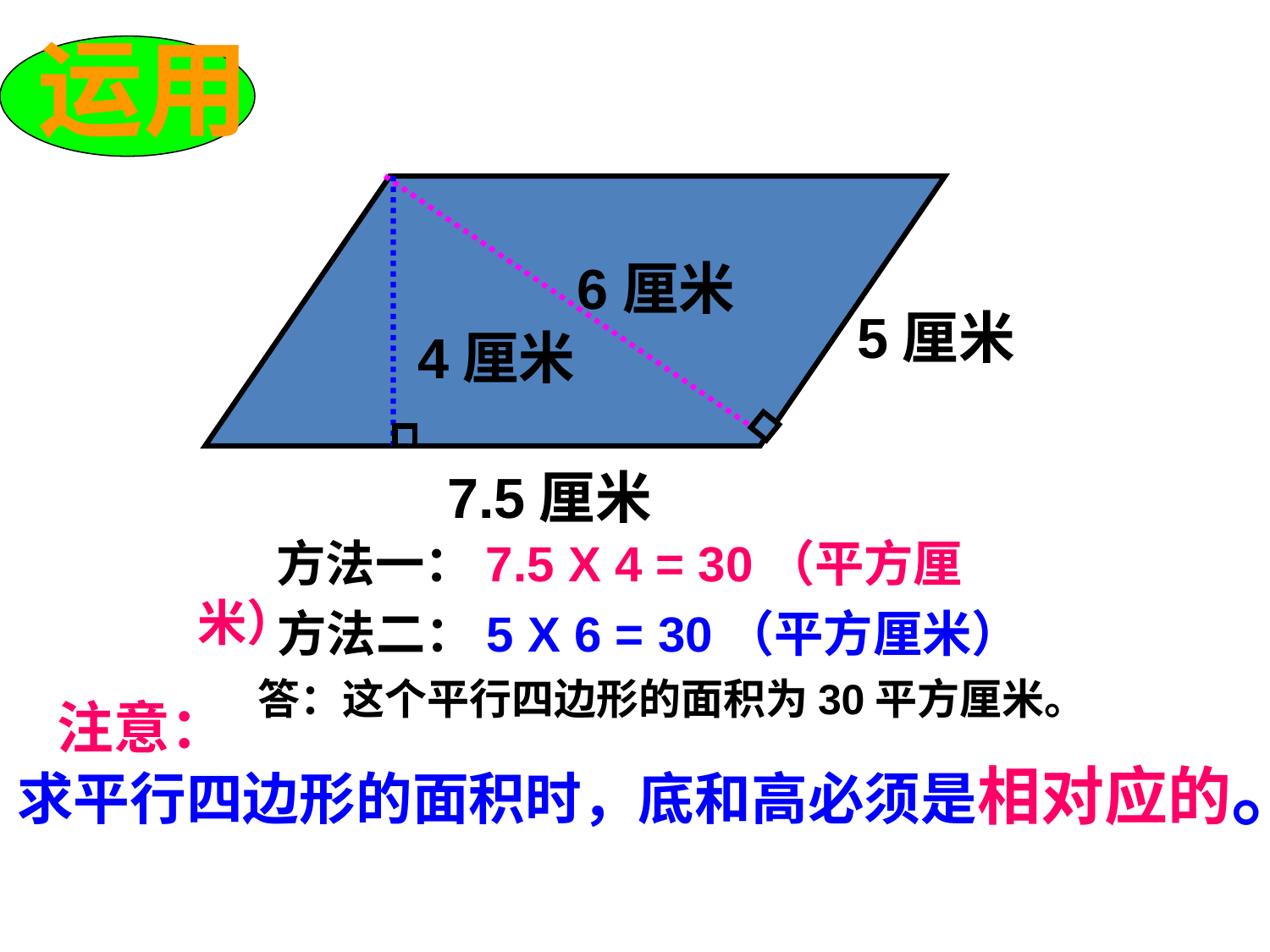

运用

6厘米
5厘米
4厘米

7.5厘米
      方法一：7.5 X 4 = 30（平方厘米）
方法二：5 X 6 = 30（平方厘米）
答：这个平行四边形的面积为30平方厘米。
注意：
 求平行四边形的面积时，底和高必须是相对应的。